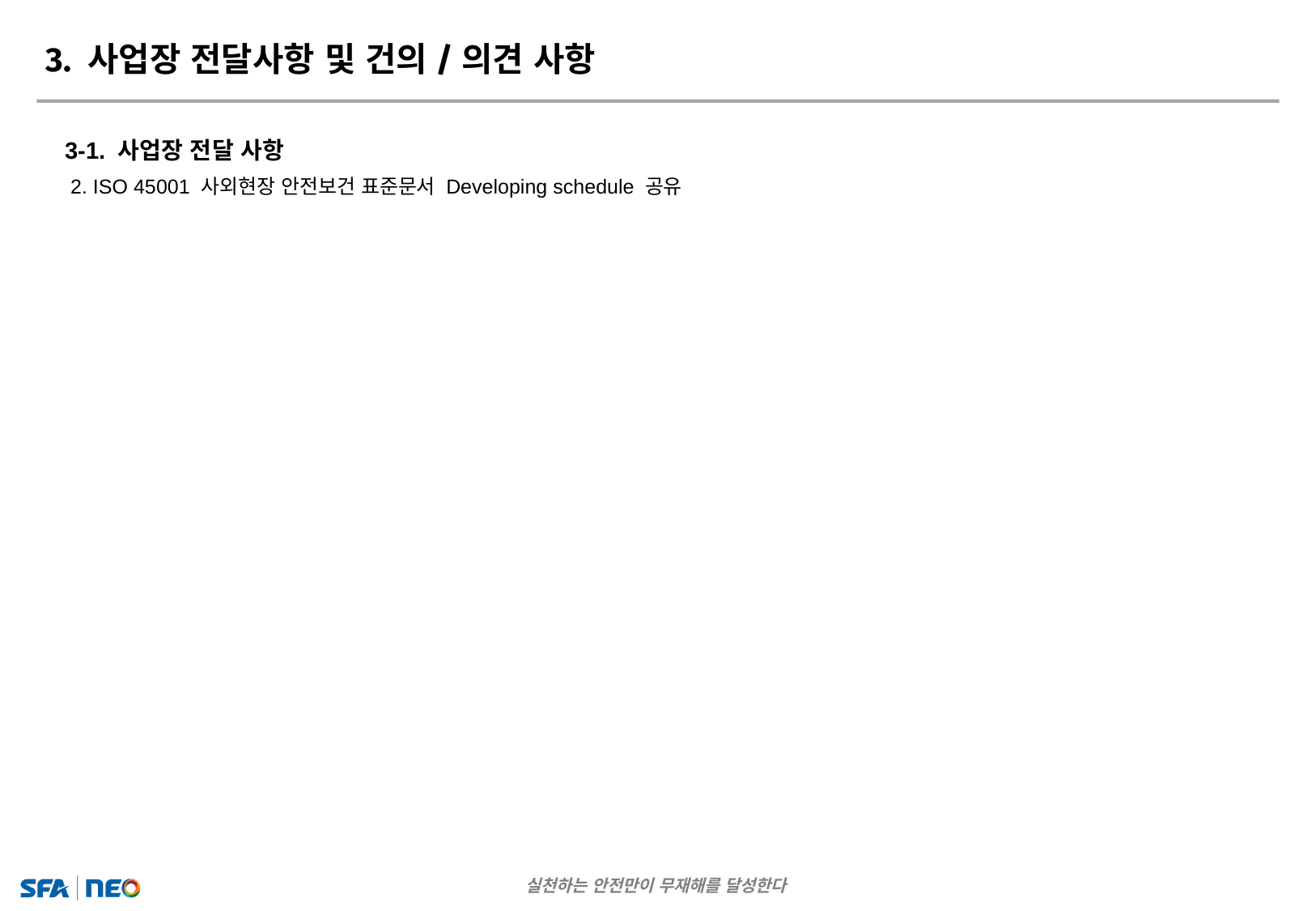

3. 사업장 전달사항 및 건의/의견 사항
3-1. 사업장 전달 사항
 2. ISO 45001 사외현장 안전보건 표준문서 Developing schedule 공유